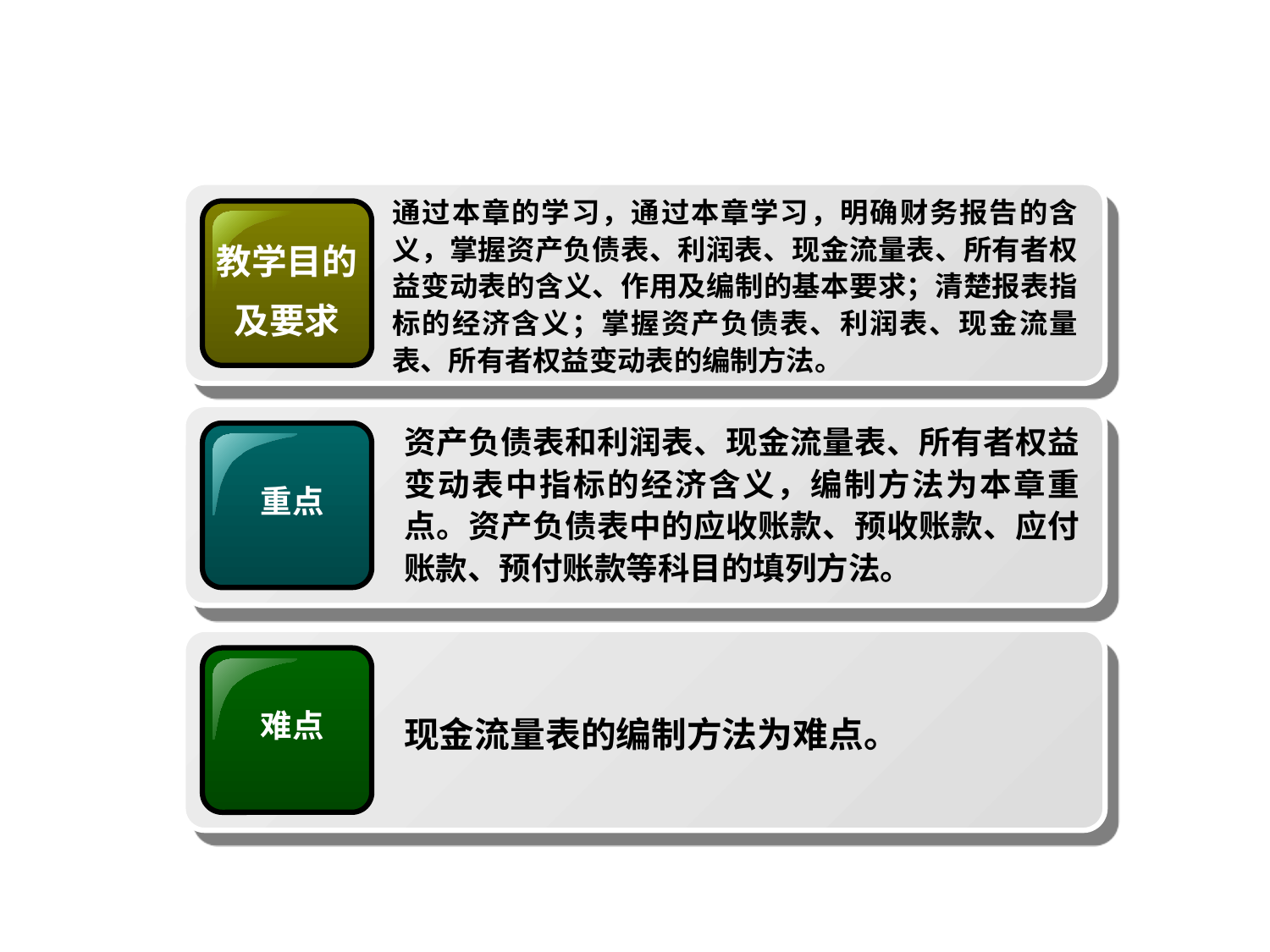

# 第十章   财务报告

通过本章的学习，通过本章学习，明确财务报告的含义，掌握资产负债表、利润表、现金流量表、所有者权益变动表的含义、作用及编制的基本要求；清楚报表指标的经济含义；掌握资产负债表、利润表、现金流量表、所有者权益变动表的编制方法。

教学目的及要求

资产负债表和利润表、现金流量表、所有者权益变动表中指标的经济含义，编制方法为本章重点。资产负债表中的应收账款、预收账款、应付账款、预付账款等科目的填列方法。

重点

现金流量表的编制方法为难点。
难点